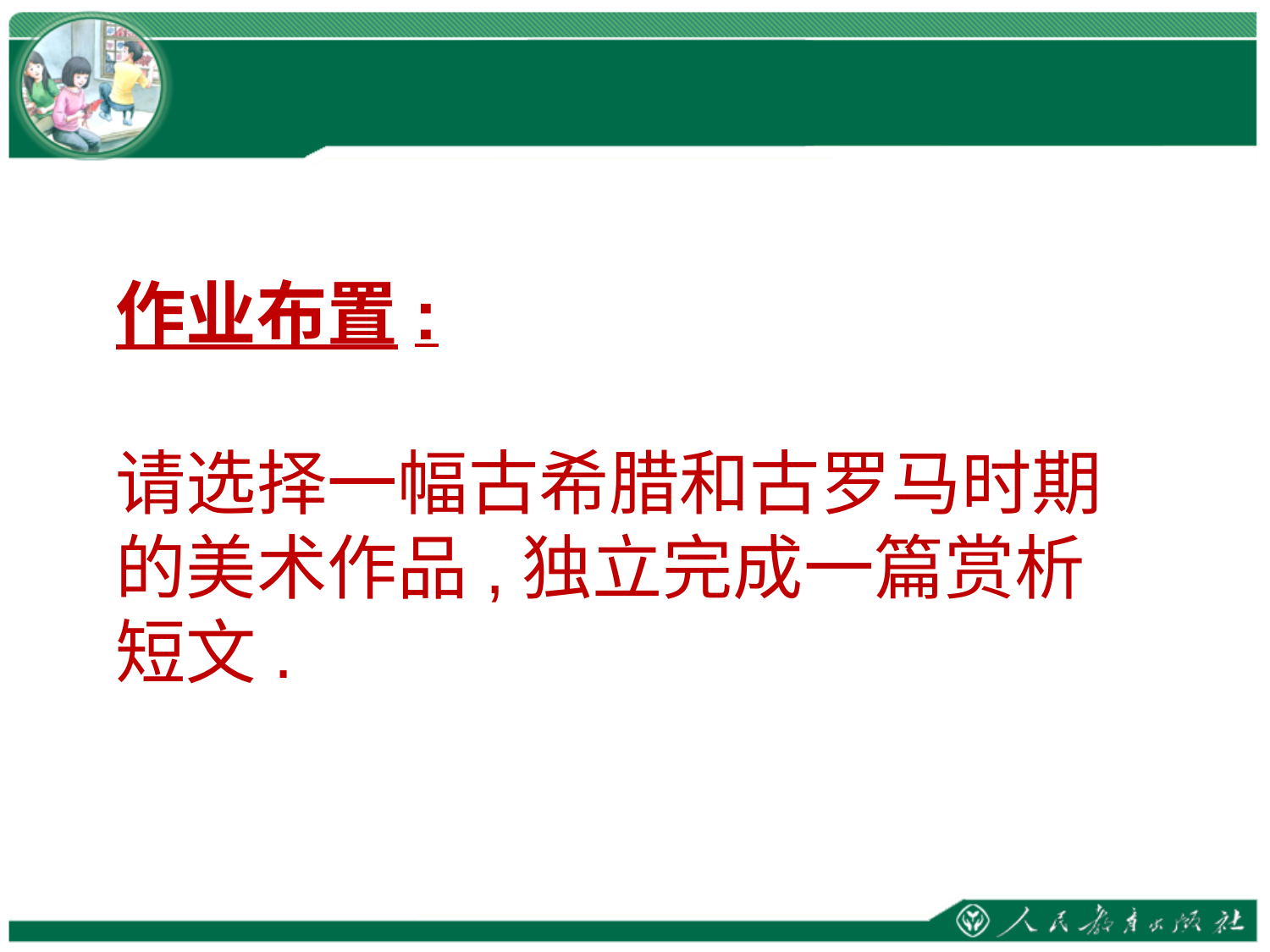

#
作业布置:

请选择一幅古希腊和古罗马时期的美术作品,独立完成一篇赏析短文.